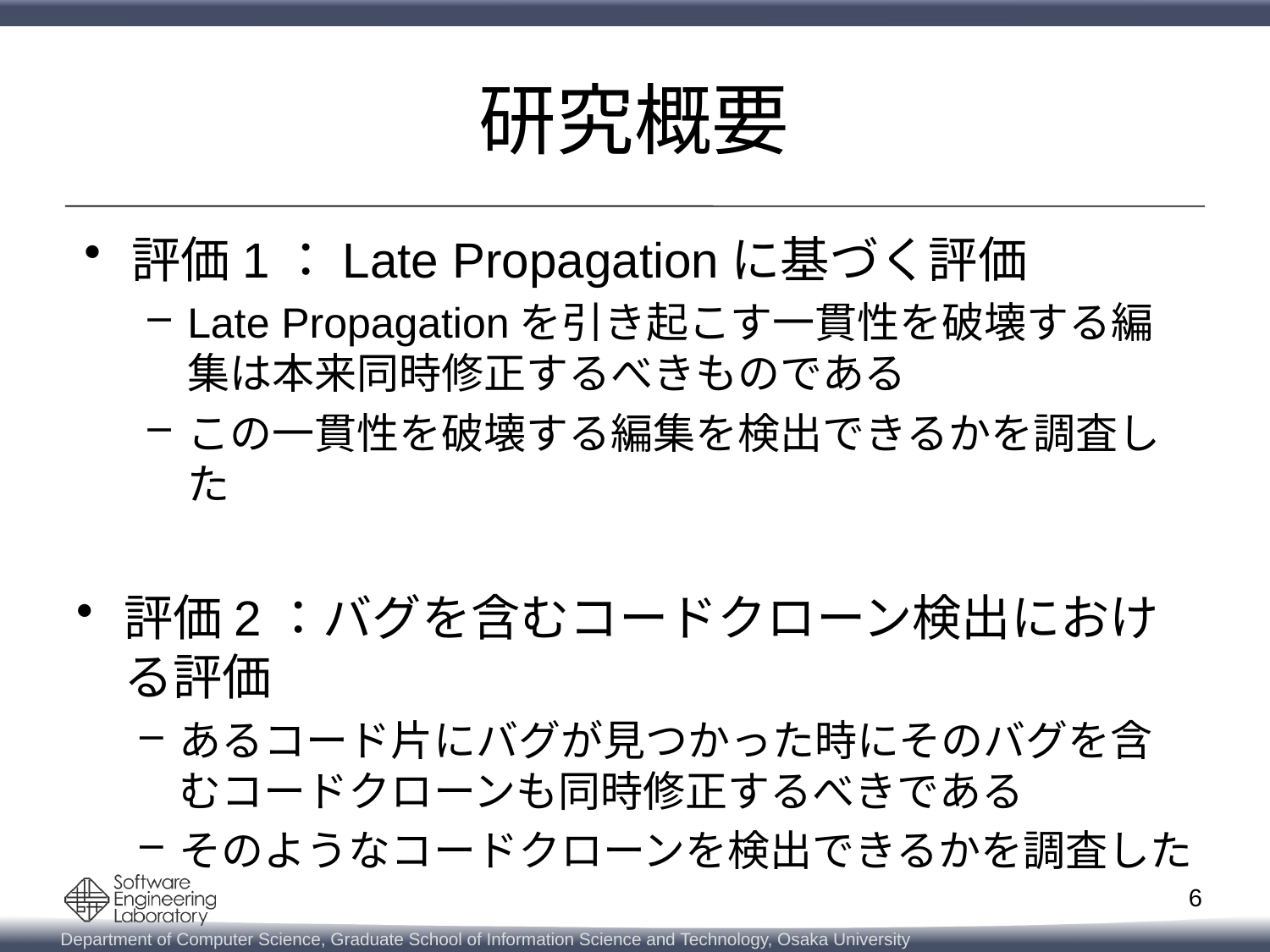

# 研究概要
評価1：Late Propagationに基づく評価
Late Propagationを引き起こす一貫性を破壊する編集は本来同時修正するべきものである
この一貫性を破壊する編集を検出できるかを調査した

評価2：バグを含むコードクローン検出における評価
あるコード片にバグが見つかった時にそのバグを含むコードクローンも同時修正するべきである
そのようなコードクローンを検出できるかを調査した

6